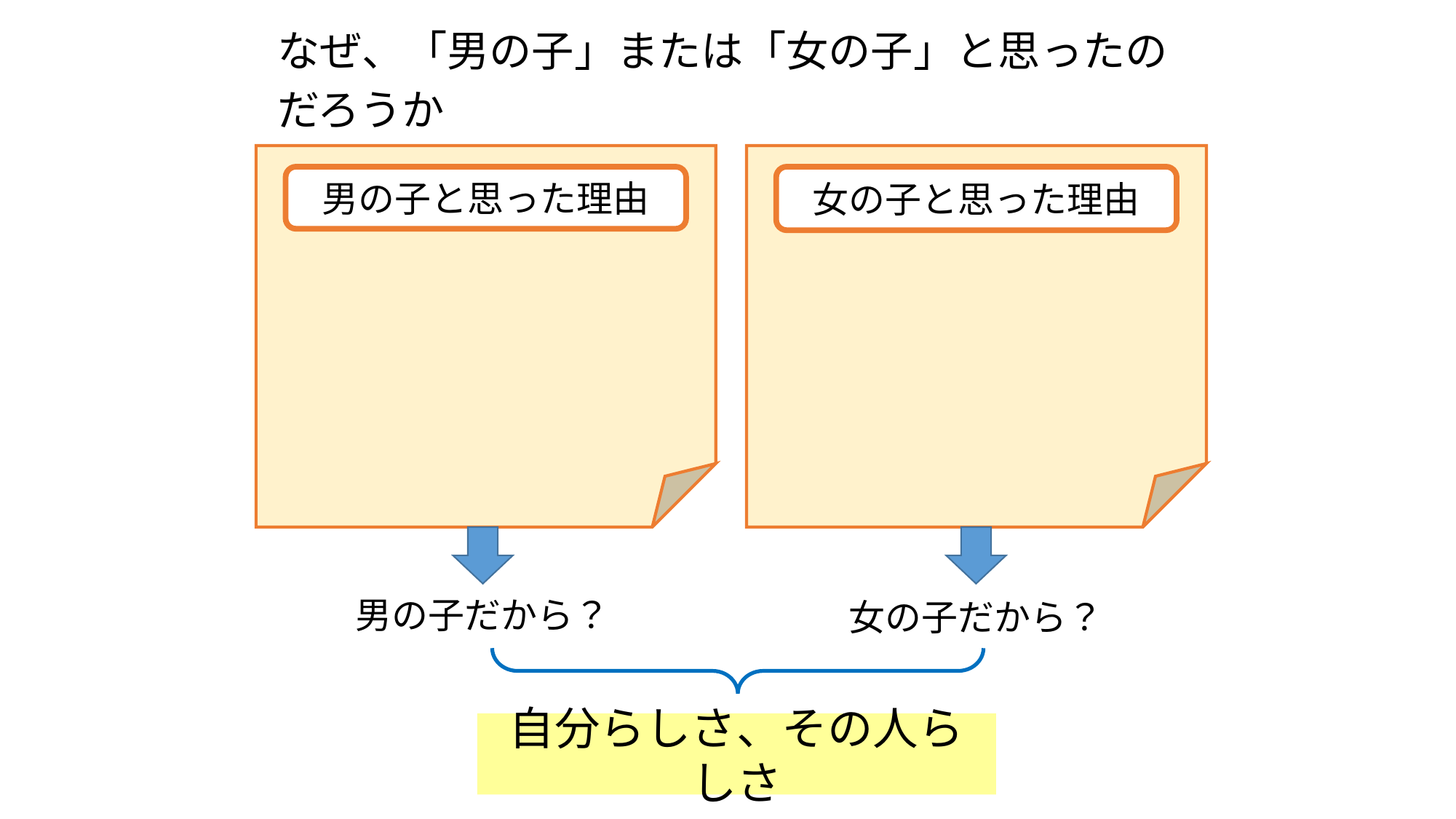

# なぜ、「男の子」または「女の子」と思ったのだろうか

男の子と思った理由
女の子と思った理由

男の子だから？
女の子だから？

自分らしさ、その人らしさ